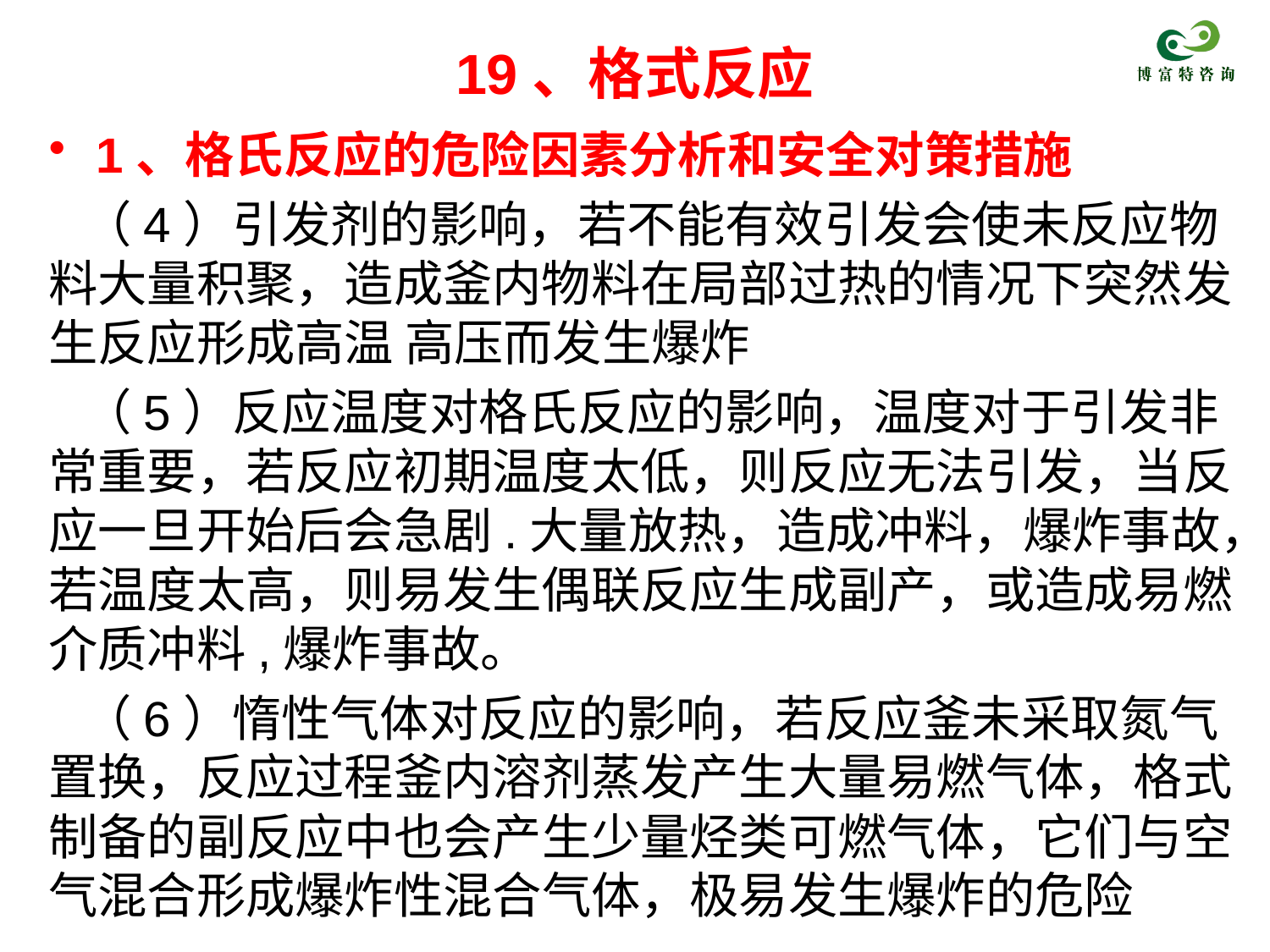

# 19、格式反应
1、格氏反应的危险因素分析和安全对策措施
  （4）引发剂的影响，若不能有效引发会使未反应物料大量积聚，造成釜内物料在局部过热的情况下突然发生反应形成高温 高压而发生爆炸
  （5）反应温度对格氏反应的影响，温度对于引发非常重要，若反应初期温度太低，则反应无法引发，当反应一旦开始后会急剧.大量放热，造成冲料，爆炸事故，若温度太高，则易发生偶联反应生成副产，或造成易燃介质冲料,爆炸事故。
  （6）惰性气体对反应的影响，若反应釜未采取氮气置换，反应过程釜内溶剂蒸发产生大量易燃气体，格式制备的副反应中也会产生少量烃类可燃气体，它们与空气混合形成爆炸性混合气体，极易发生爆炸的危险